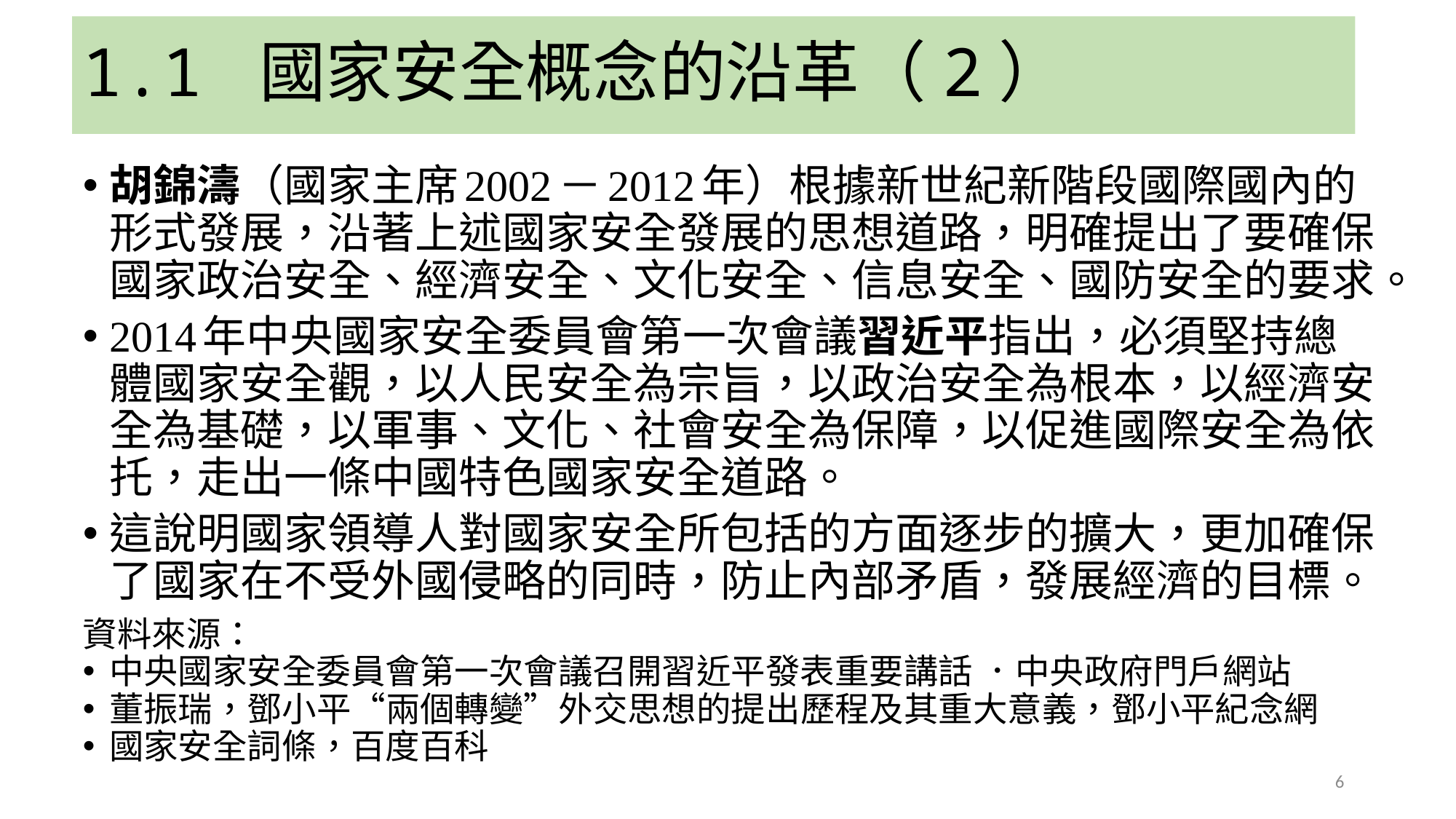

# 1.1 國家安全概念的沿革（2）
胡錦濤（國家主席2002－2012年）根據新世紀新階段國際國內的形式發展，沿著上述國家安全發展的思想道路，明確提出了要確保國家政治安全、經濟安全、文化安全、信息安全、國防安全的要求。
2014年中央國家安全委員會第一次會議習近平指出，必須堅持總體國家安全觀，以人民安全為宗旨，以政治安全為根本，以經濟安全為基礎，以軍事、文化、社會安全為保障，以促進國際安全為依托，走出一條中國特色國家安全道路。
這說明國家領導人對國家安全所包括的方面逐步的擴大，更加確保了國家在不受外國侵略的同時，防止內部矛盾，發展經濟的目標。
資料來源：
中央國家安全委員會第一次會議召開習近平發表重要講話 ．中央政府門戶網站
董振瑞，鄧小平“兩個轉變”外交思想的提出歷程及其重大意義，鄧小平紀念網
國家安全詞條，百度百科
6